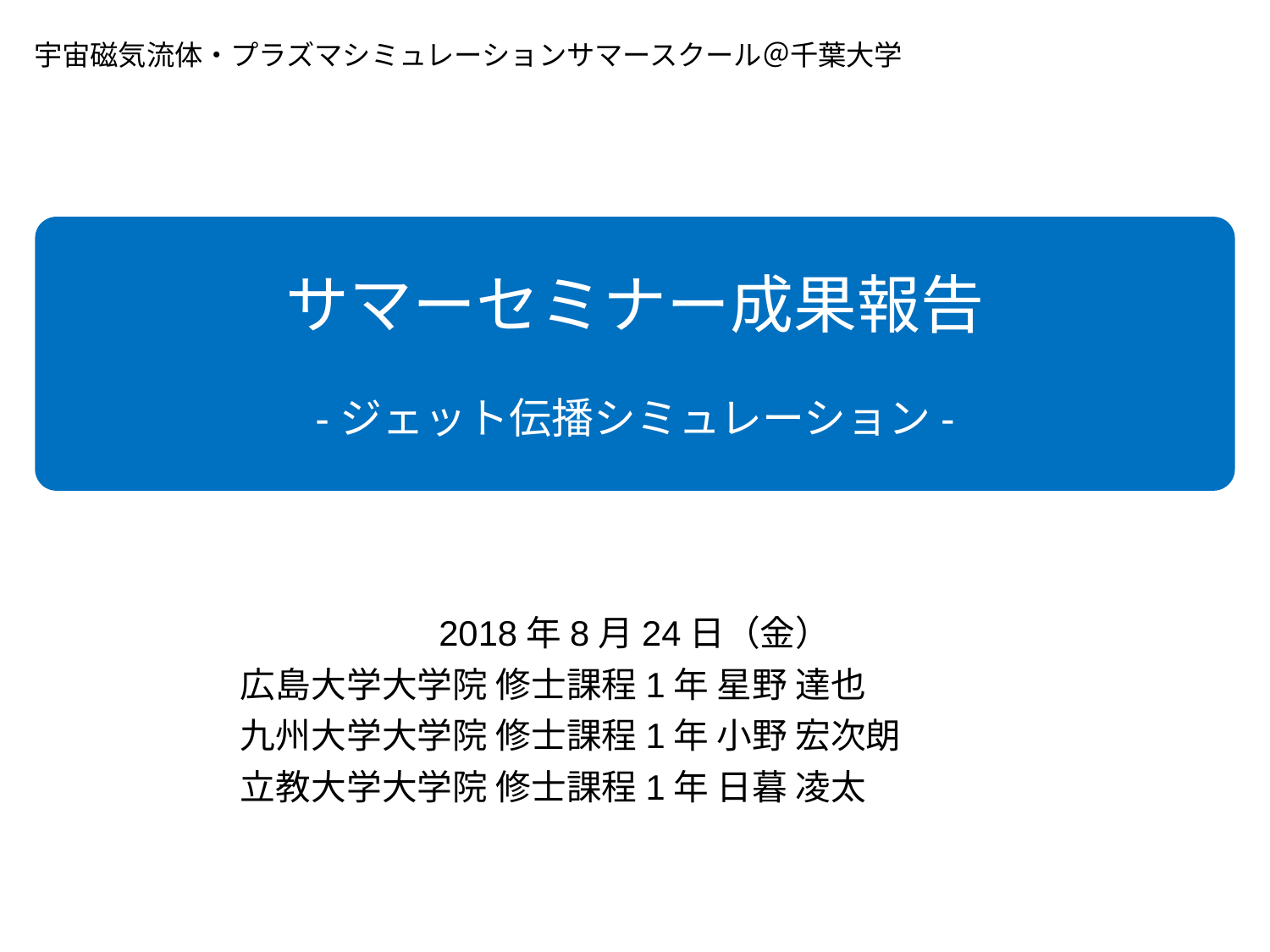

宇宙磁気流体・プラズマシミュレーションサマースクール＠千葉大学
サマーセミナー成果報告

-ジェット伝播シミュレーション-
2018年8月24日（金）
                            広島大学大学院 修士課程1年 星野 達也
                            九州大学大学院 修士課程1年 小野 宏次朗
                            立教大学大学院 修士課程1年 日暮 凌太